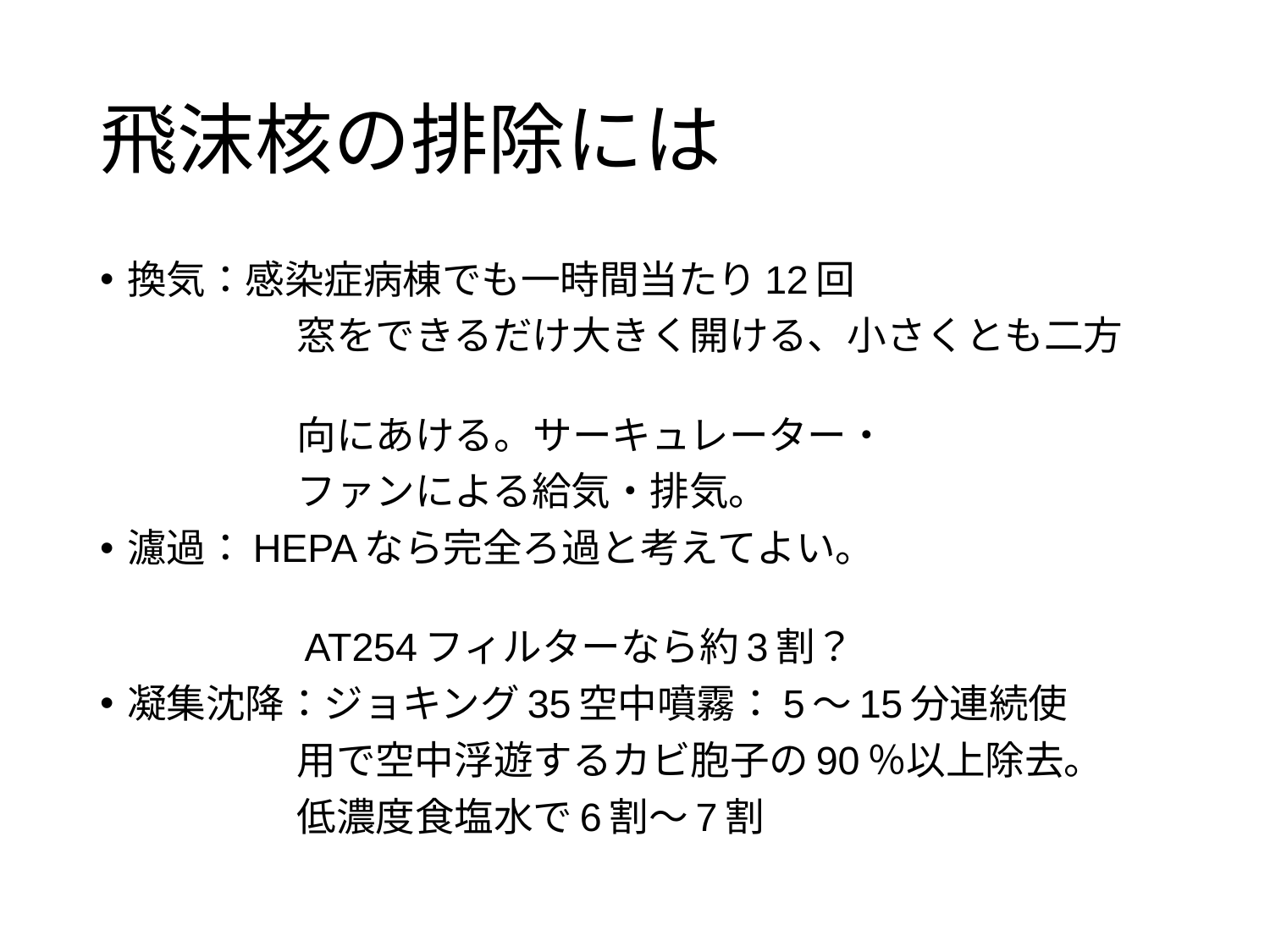

# 飛沫核の排除には
換気：感染症病棟でも一時間当たり12回
　　　　　窓をできるだけ大きく開ける、小さくとも二方
　　　　　向にあける。サーキュレーター・
　　　　　ファンによる給気・排気。
濾過：HEPAなら完全ろ過と考えてよい。
　　　　　AT254フィルターなら約3割？
凝集沈降：ジョキング35空中噴霧：5～15分連続使
　　　　　用で空中浮遊するカビ胞子の90％以上除去。
　　　　　低濃度食塩水で6割～7割